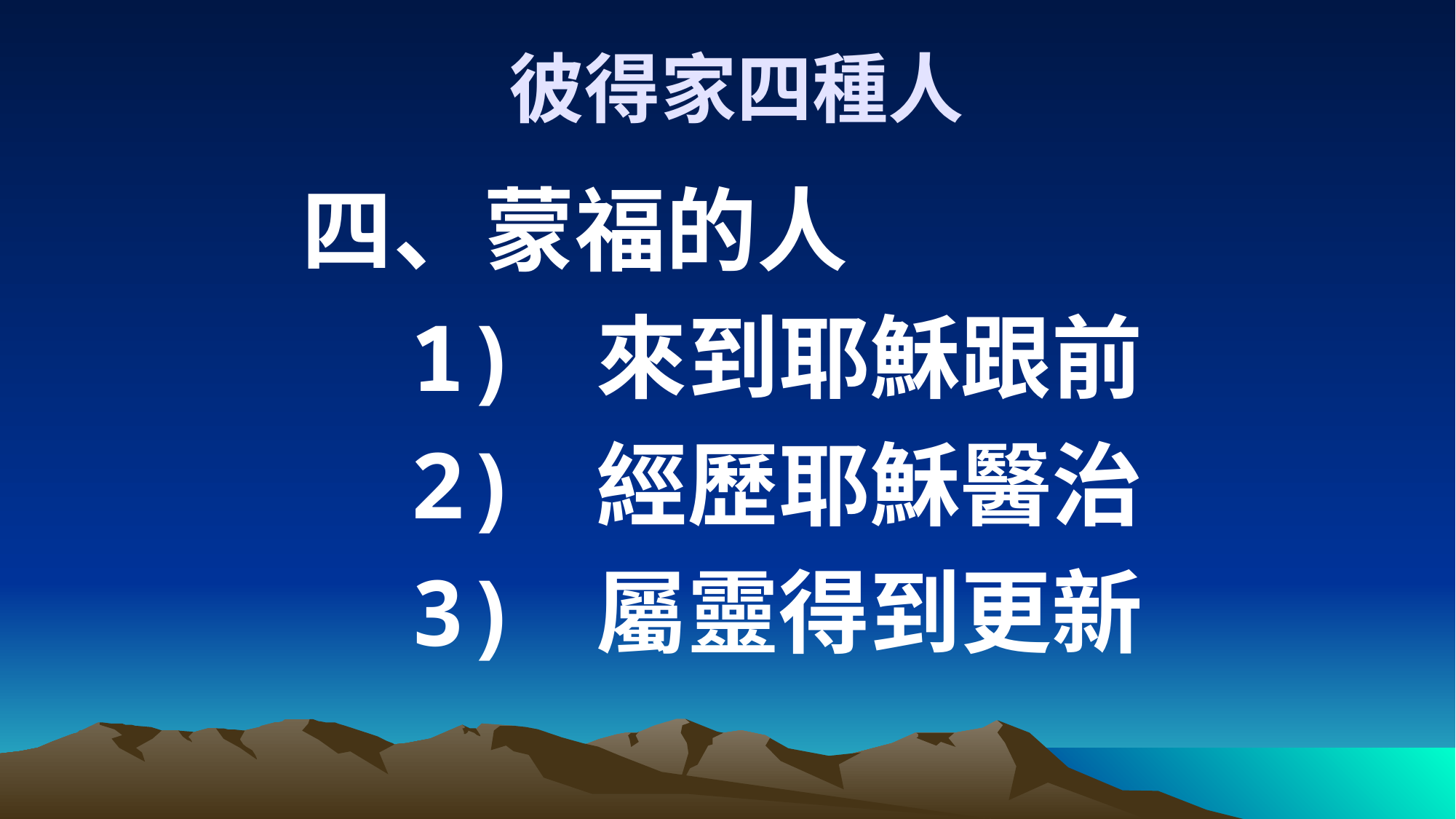

# 彼得家四種人
四、蒙福的人
  1) 來到耶穌跟前
  2) 經歷耶穌醫治
  3) 屬靈得到更新